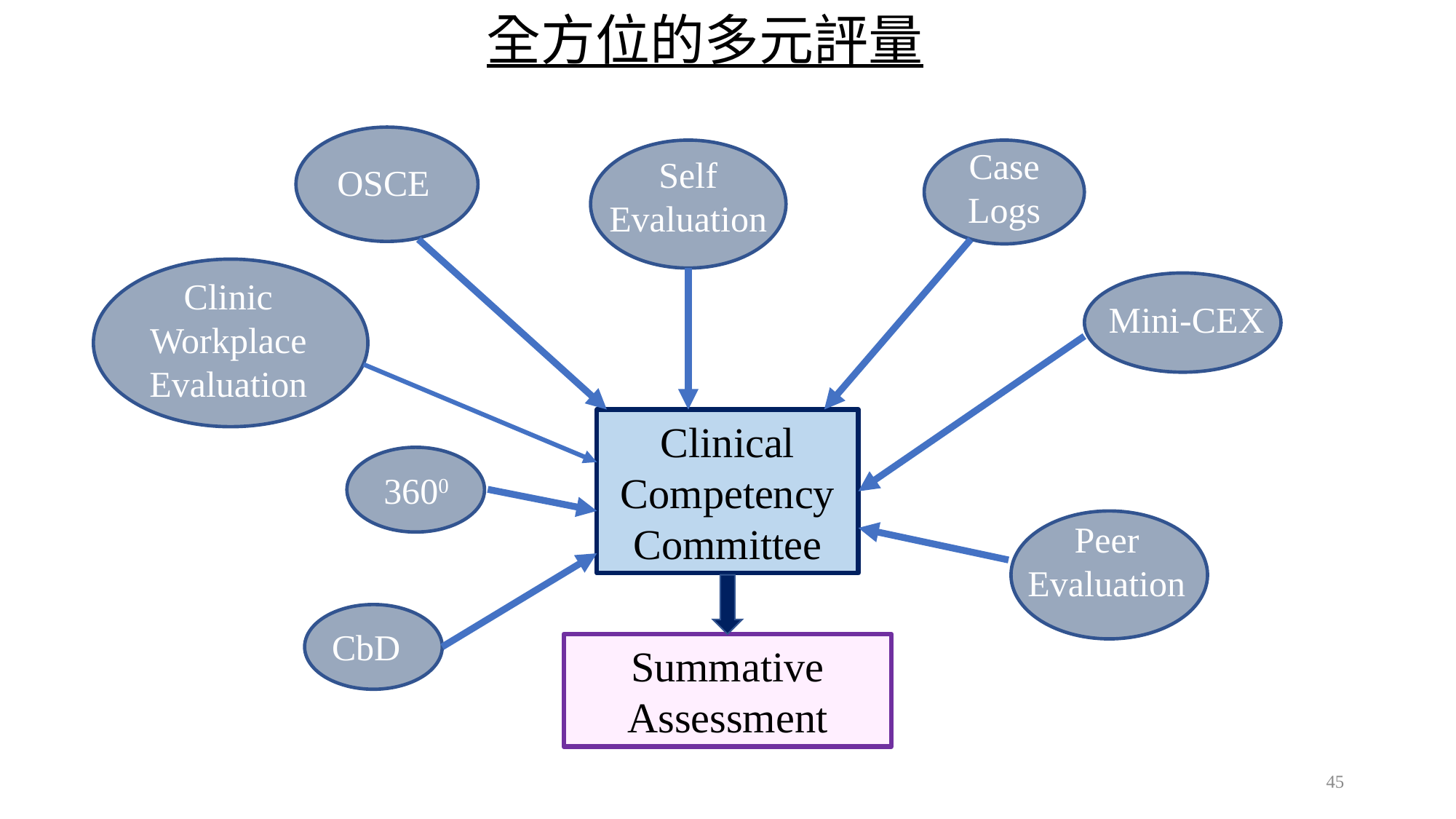

全方位的多元評量

OSCE
Case Logs

Self Evaluation

Clinic Workplace Evaluation

Mini-CEX
Clinical Competency Committee

3600

Peer Evaluation

CbD

Summative Assessment
45